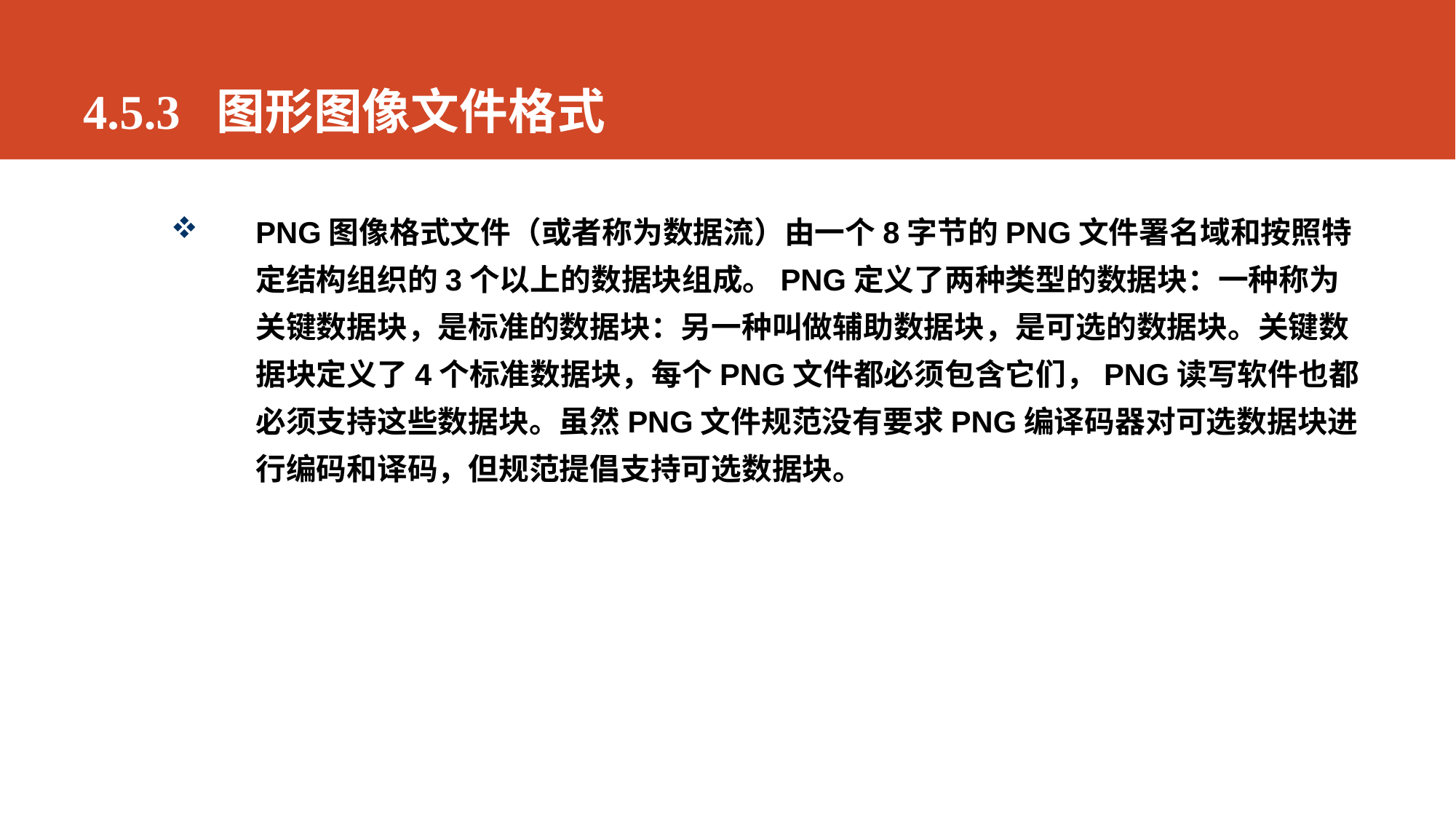

# 4.5.3  图形图像文件格式
PNG图像格式文件（或者称为数据流）由一个8字节的PNG文件署名域和按照特定结构组织的3个以上的数据块组成。PNG定义了两种类型的数据块：一种称为关键数据块，是标准的数据块：另一种叫做辅助数据块，是可选的数据块。关键数据块定义了4个标准数据块，每个PNG文件都必须包含它们，PNG读写软件也都必须支持这些数据块。虽然PNG文件规范没有要求PNG编译码器对可选数据块进行编码和译码，但规范提倡支持可选数据块。